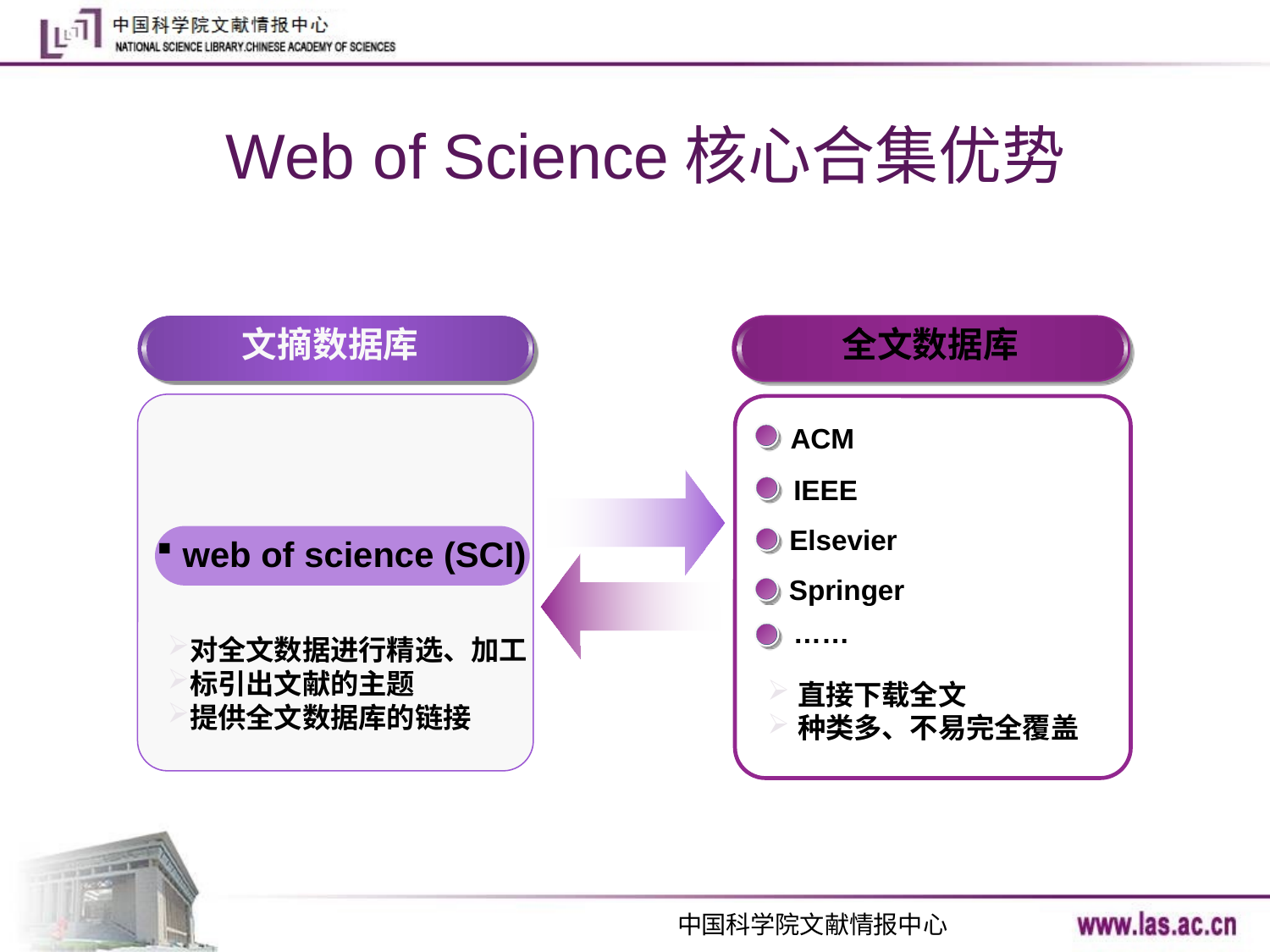

# Web of Science核心合集优势

文摘数据库

全文数据库

 ACM

 IEEE

 Elsevier
 web of science (SCI)

 Springer

  ……

对全文数据进行精选、加工
标引出文献的主题
提供全文数据库的链接
直接下载全文
种类多、不易完全覆盖

中国科学院文献情报中心